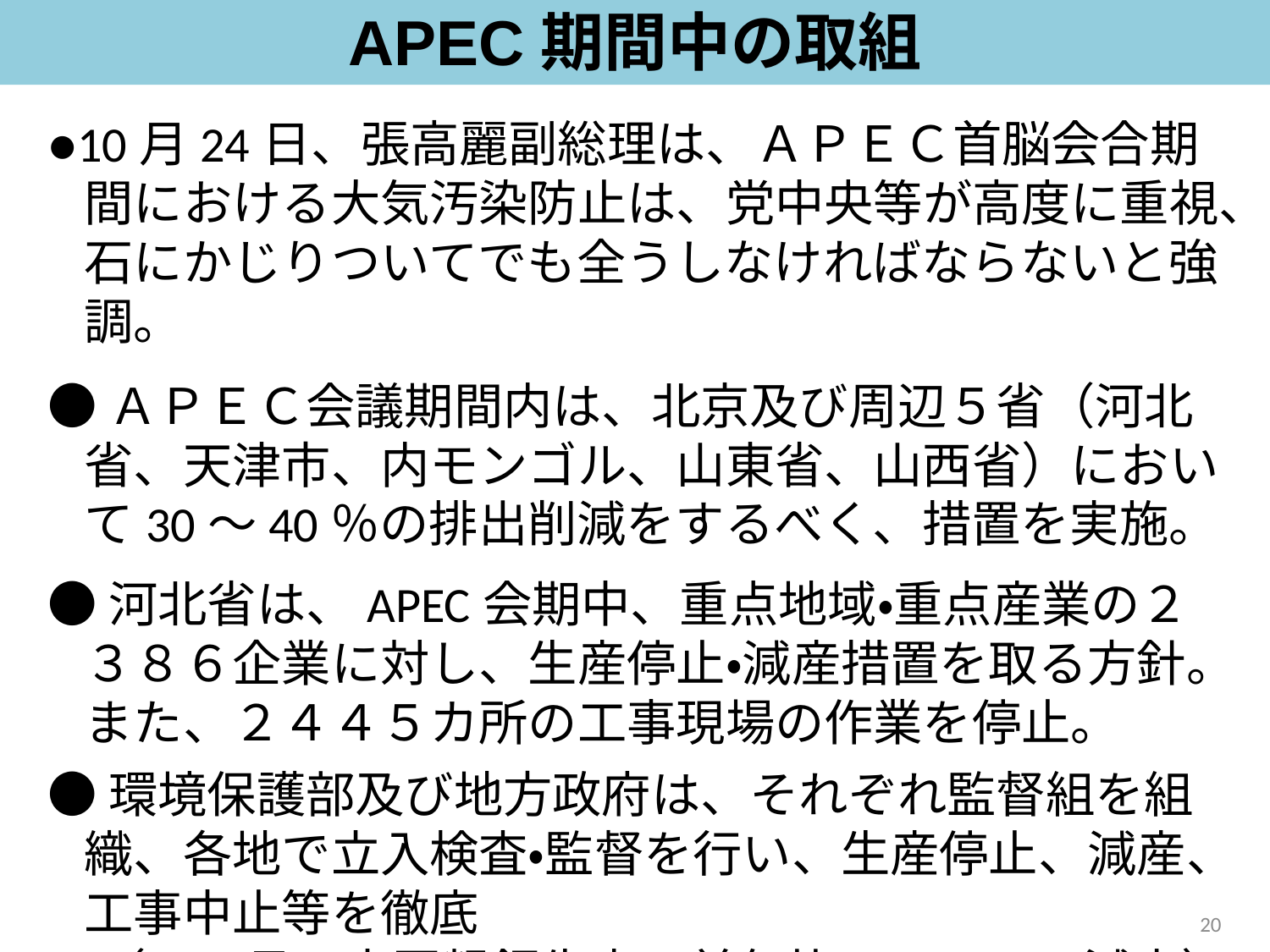

APEC期間中の取組
●10月24日、張高麗副総理は、ＡＰＥＣ首脳会合期間における大気汚染防止は、党中央等が高度に重視、石にかじりついてでも全うしなければならないと強調。

●ＡＰＥＣ会議期間内は、北京及び周辺５省（河北省、天津市、内モンゴル、山東省、山西省）において30～40％の排出削減をするべく、措置を実施。

●河北省は、APEC会期中、重点地域・重点産業の２３８６企業に対し、生産停止・減産措置を取る方針。また、２４４５カ所の工事現場の作業を停止。

●環境保護部及び地方政府は、それぞれ監督組を組織、各地で立入検査・監督を行い、生産停止、減産、工事中止等を徹底
　（１１月の中国粗鋼生産は前年比で０．２％減少）
20